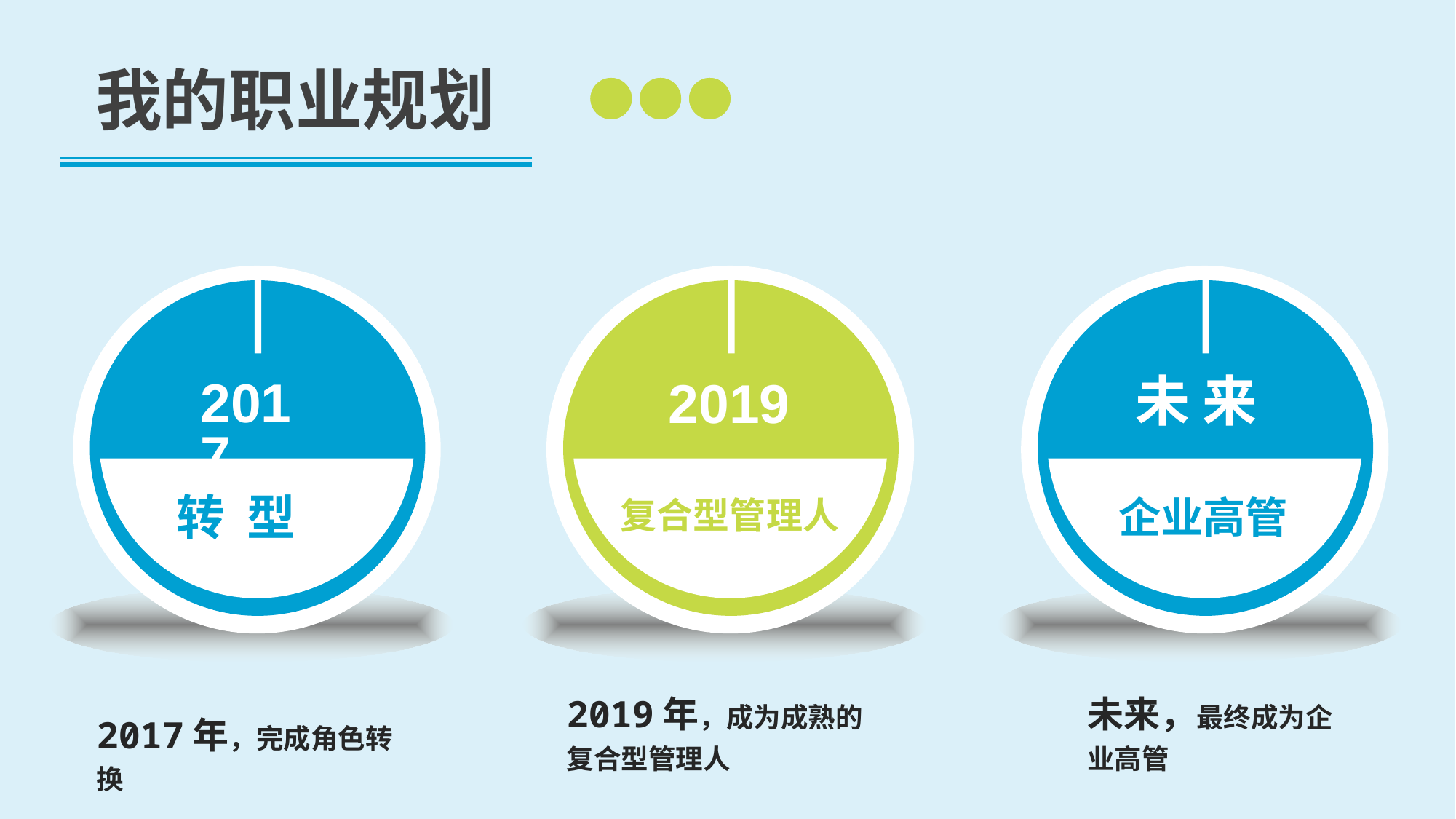

我的职业规划

2017
转  型

2019
复合型管理人

未 来
企业高管

2019年，成为成熟的
复合型管理人
未来，最终成为企业高管
2017年，完成角色转换